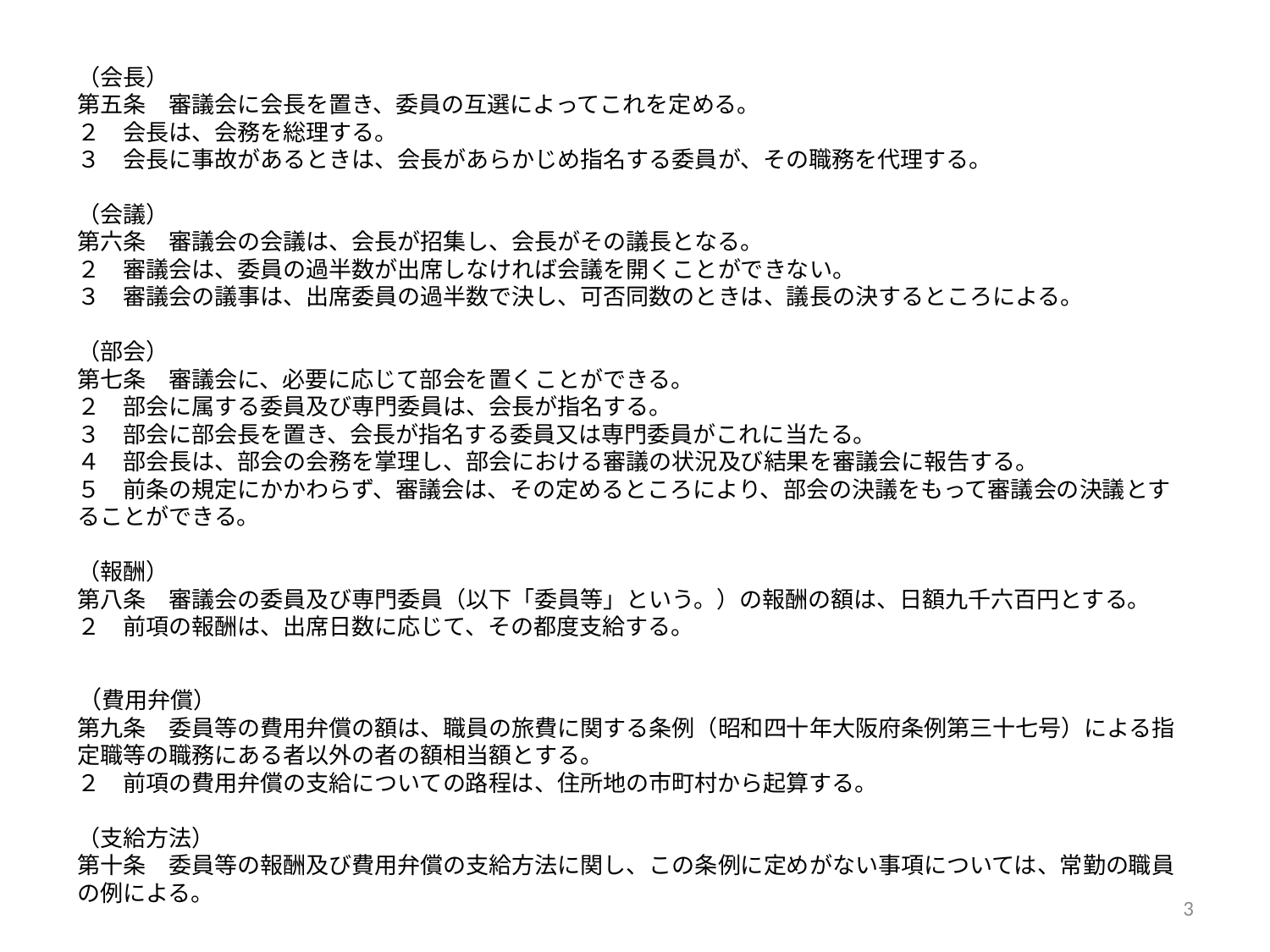

（会長）
第五条　審議会に会長を置き、委員の互選によってこれを定める。
２　会長は、会務を総理する。
３　会長に事故があるときは、会長があらかじめ指名する委員が、その職務を代理する。

（会議）
第六条　審議会の会議は、会長が招集し、会長がその議長となる。
２　審議会は、委員の過半数が出席しなければ会議を開くことができない。
３　審議会の議事は、出席委員の過半数で決し、可否同数のときは、議長の決するところによる。

（部会）
第七条　審議会に、必要に応じて部会を置くことができる。
２　部会に属する委員及び専門委員は、会長が指名する。
３　部会に部会長を置き、会長が指名する委員又は専門委員がこれに当たる。
４　部会長は、部会の会務を掌理し、部会における審議の状況及び結果を審議会に報告する。
５　前条の規定にかかわらず、審議会は、その定めるところにより、部会の決議をもって審議会の決議とすることができる。

（報酬）
第八条　審議会の委員及び専門委員（以下「委員等」という。）の報酬の額は、日額九千六百円とする。
２　前項の報酬は、出席日数に応じて、その都度支給する。

（費用弁償）
第九条　委員等の費用弁償の額は、職員の旅費に関する条例（昭和四十年大阪府条例第三十七号）による指定職等の職務にある者以外の者の額相当額とする。
２　前項の費用弁償の支給についての路程は、住所地の市町村から起算する。

（支給方法）
第十条　委員等の報酬及び費用弁償の支給方法に関し、この条例に定めがない事項については、常勤の職員の例による。
3